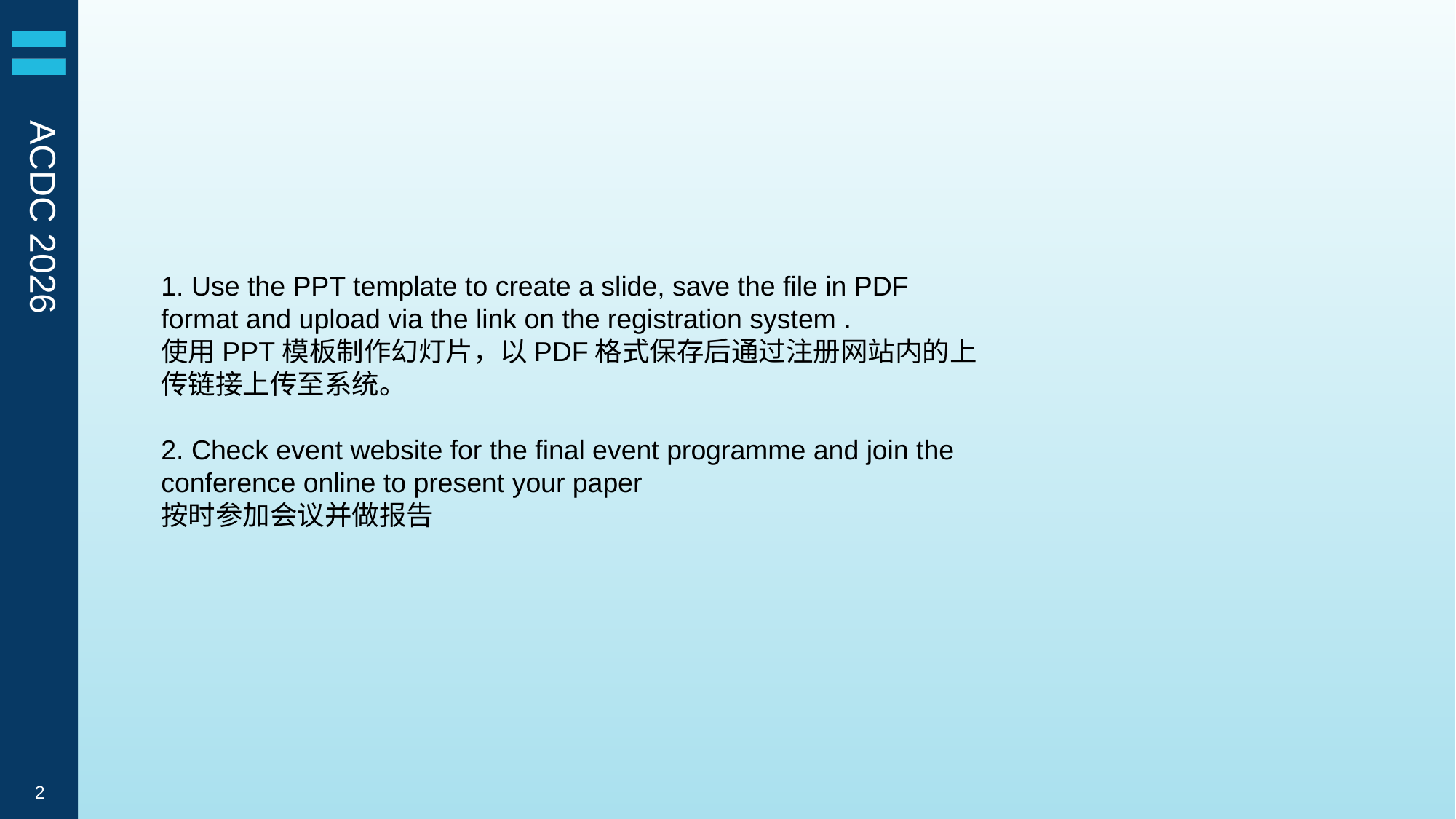

ACDC 2026

1. Use the PPT template to create a slide, save the file in PDF format and upload via the link on the registration system .
使用PPT模板制作幻灯片，以PDF格式保存后通过注册网站内的上传链接上传至系统。

2. Check event website for the final event programme and join the conference online to present your paper
按时参加会议并做报告